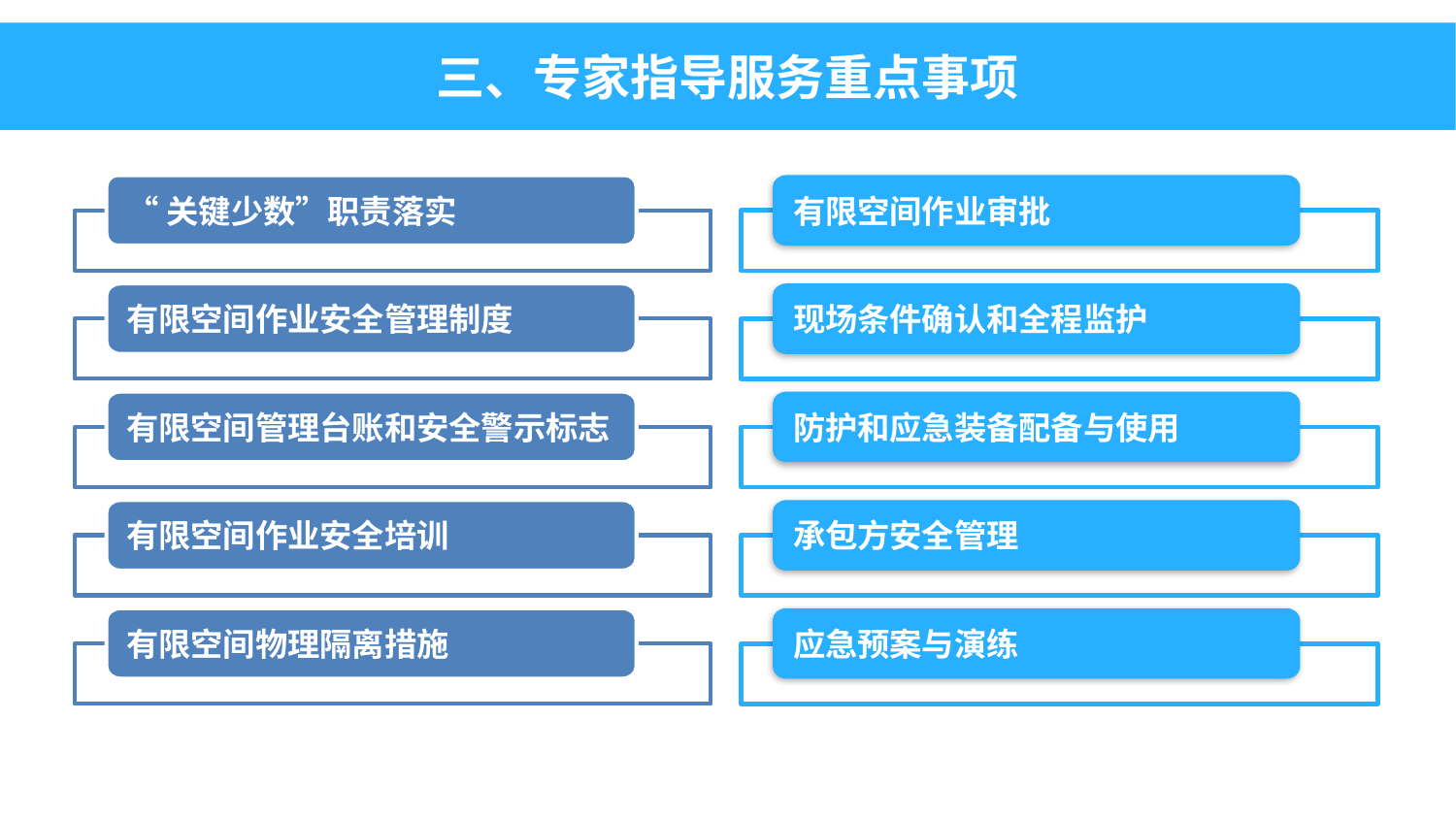

三、专家指导服务重点事项
二、指导服务事项
“关键少数”职责落实

有限空间作业安全管理制度

有限空间管理台账和安全警示标志

有限空间作业安全培训

有限空间物理隔离措施

有限空间作业审批

现场条件确认和全程监护

防护和应急装备配备与使用

承包方安全管理

应急预案与演练